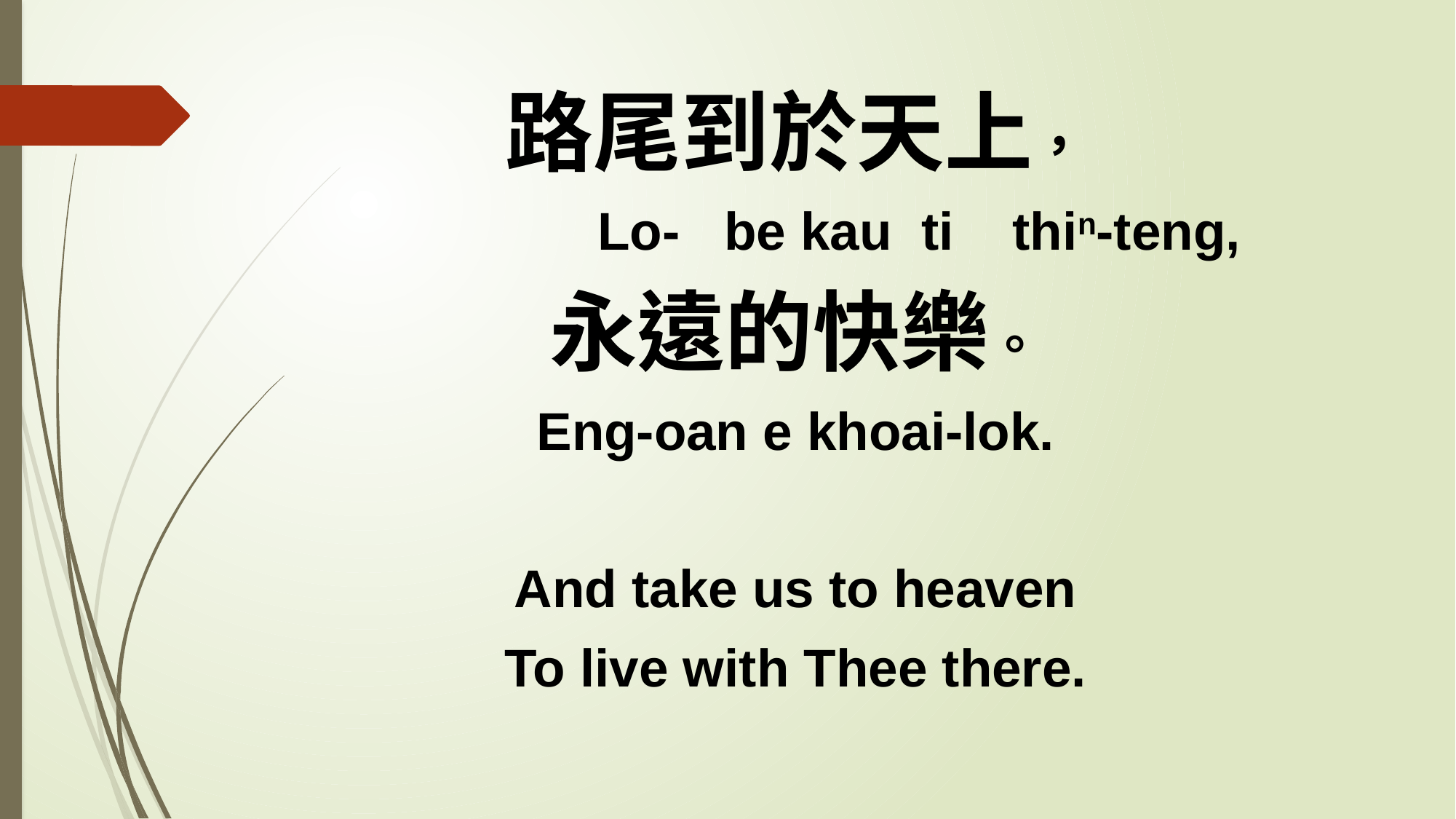

路尾到於天上，
                         Lo-   be kau  ti    thin-teng,
永遠的快樂。
Eng-oan e khoai-lok.

And take us to heaven
To live with Thee there.